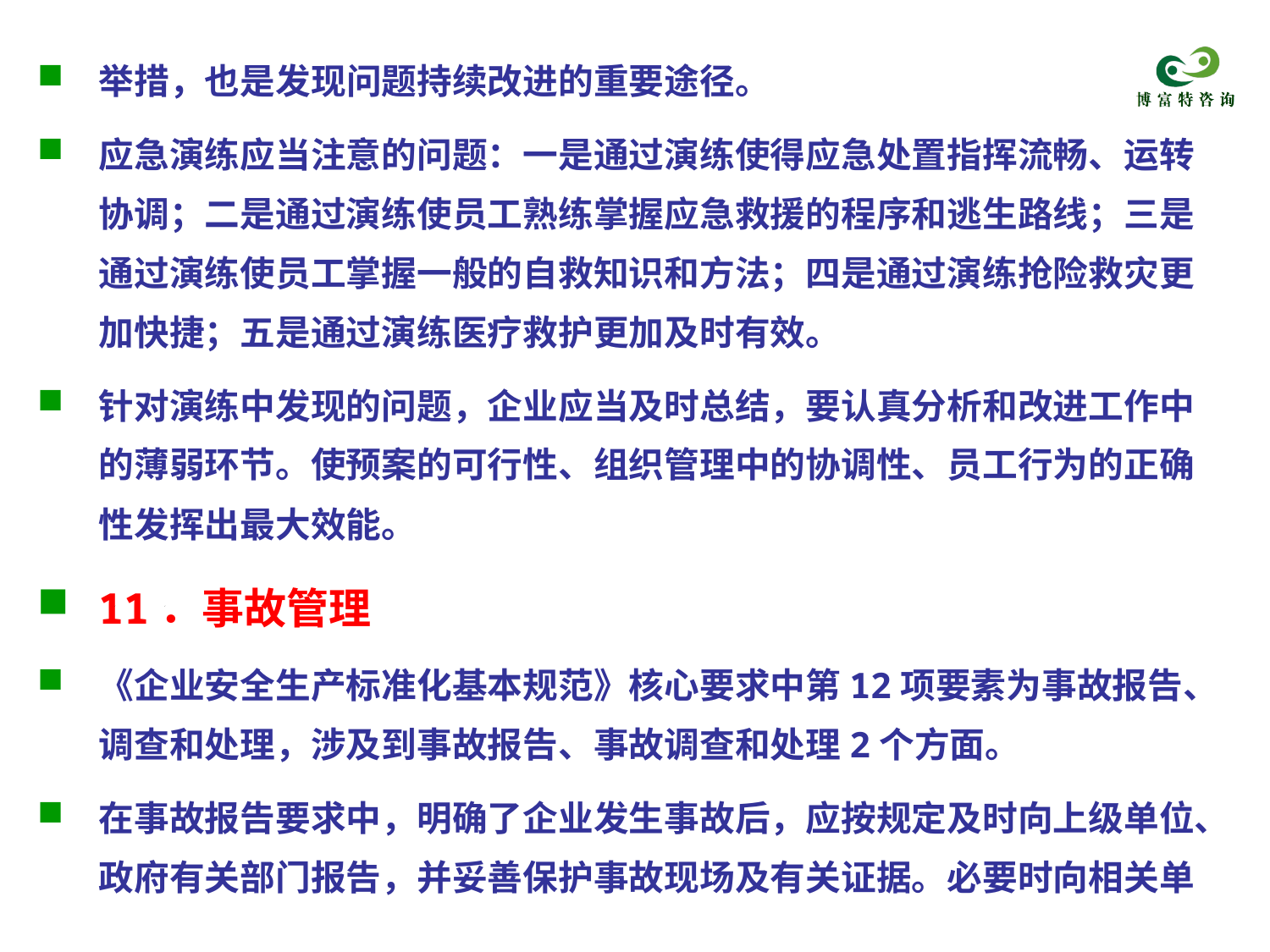

举措，也是发现问题持续改进的重要途径。
应急演练应当注意的问题：一是通过演练使得应急处置指挥流畅、运转协调；二是通过演练使员工熟练掌握应急救援的程序和逃生路线；三是通过演练使员工掌握一般的自救知识和方法；四是通过演练抢险救灾更加快捷；五是通过演练医疗救护更加及时有效。
针对演练中发现的问题，企业应当及时总结，要认真分析和改进工作中的薄弱环节。使预案的可行性、组织管理中的协调性、员工行为的正确性发挥出最大效能。
11．事故管理
《企业安全生产标准化基本规范》核心要求中第12项要素为事故报告、调查和处理，涉及到事故报告、事故调查和处理2个方面。
在事故报告要求中，明确了企业发生事故后，应按规定及时向上级单位、政府有关部门报告，并妥善保护事故现场及有关证据。必要时向相关单